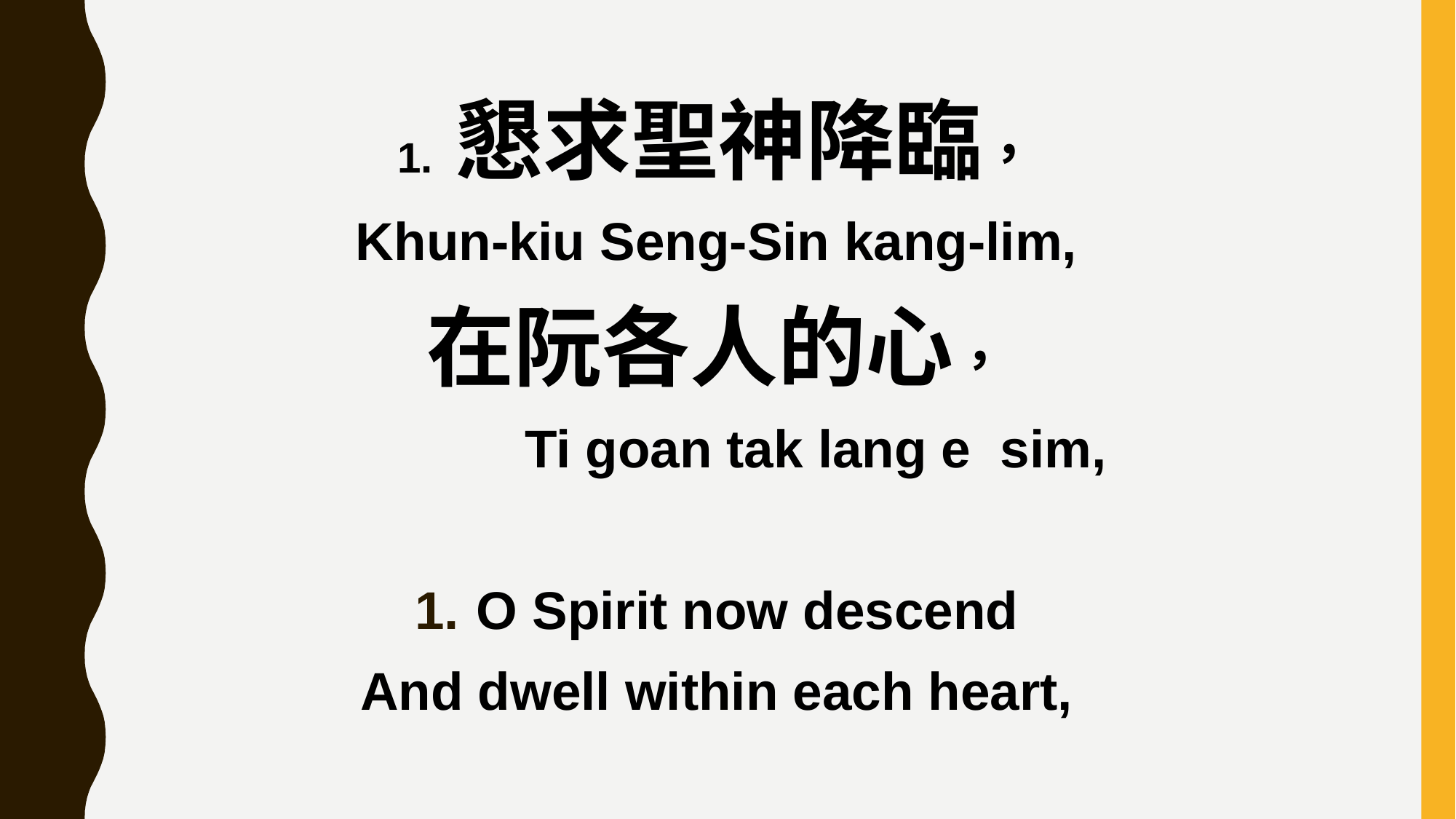

1. 懇求聖神降臨，
Khun-kiu Seng-Sin kang-lim,
在阮各人的心，
                        Ti goan tak lang e  sim,

O Spirit now descend
And dwell within each heart,